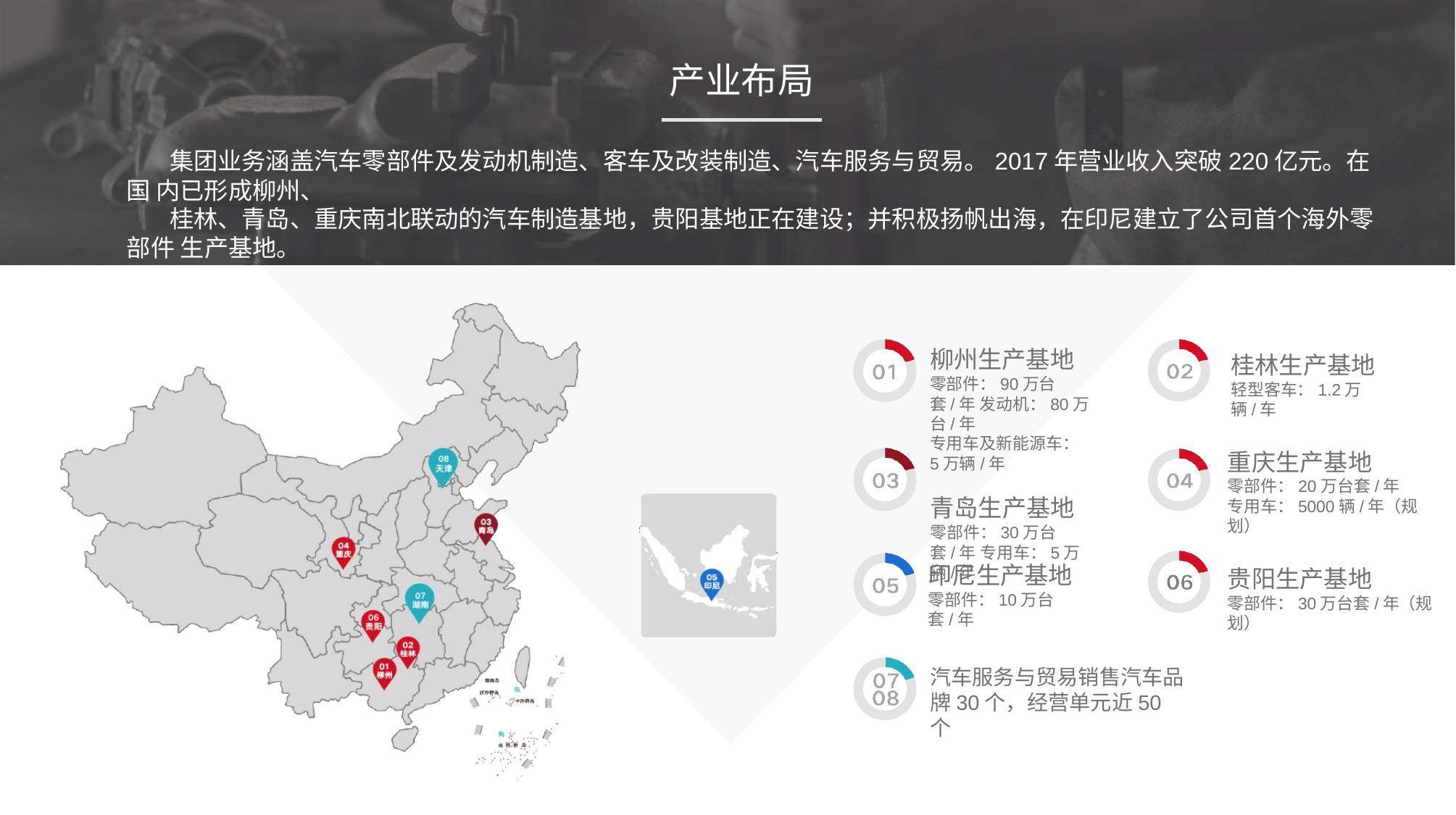

# 产业布局

集团业务涵盖汽车零部件及发动机制造、客车及改装制造、汽车服务与贸易。2017年营业收入突破220亿元。在国 内已形成柳州、
桂林、青岛、重庆南北联动的汽车制造基地，贵阳基地正在建设；并积极扬帆出海，在印尼建立了公司首个海外零部件 生产基地。

柳州生产基地
零部件：90万台套/年 发动机：80万台/年
专用车及新能源车：5万辆/年

青岛生产基地
零部件：30万台套/年 专用车：5万辆/年
桂林生产基地
轻型客车：1.2万辆/车

重庆生产基地
零部件：20万台套/年
专用车：5000辆/年（规划）

印尼生产基地
零部件：10万台套/年

贵阳生产基地
零部件：30万台套/年（规划）

汽车服务与贸易销售汽车品 牌30个，经营单元近50个